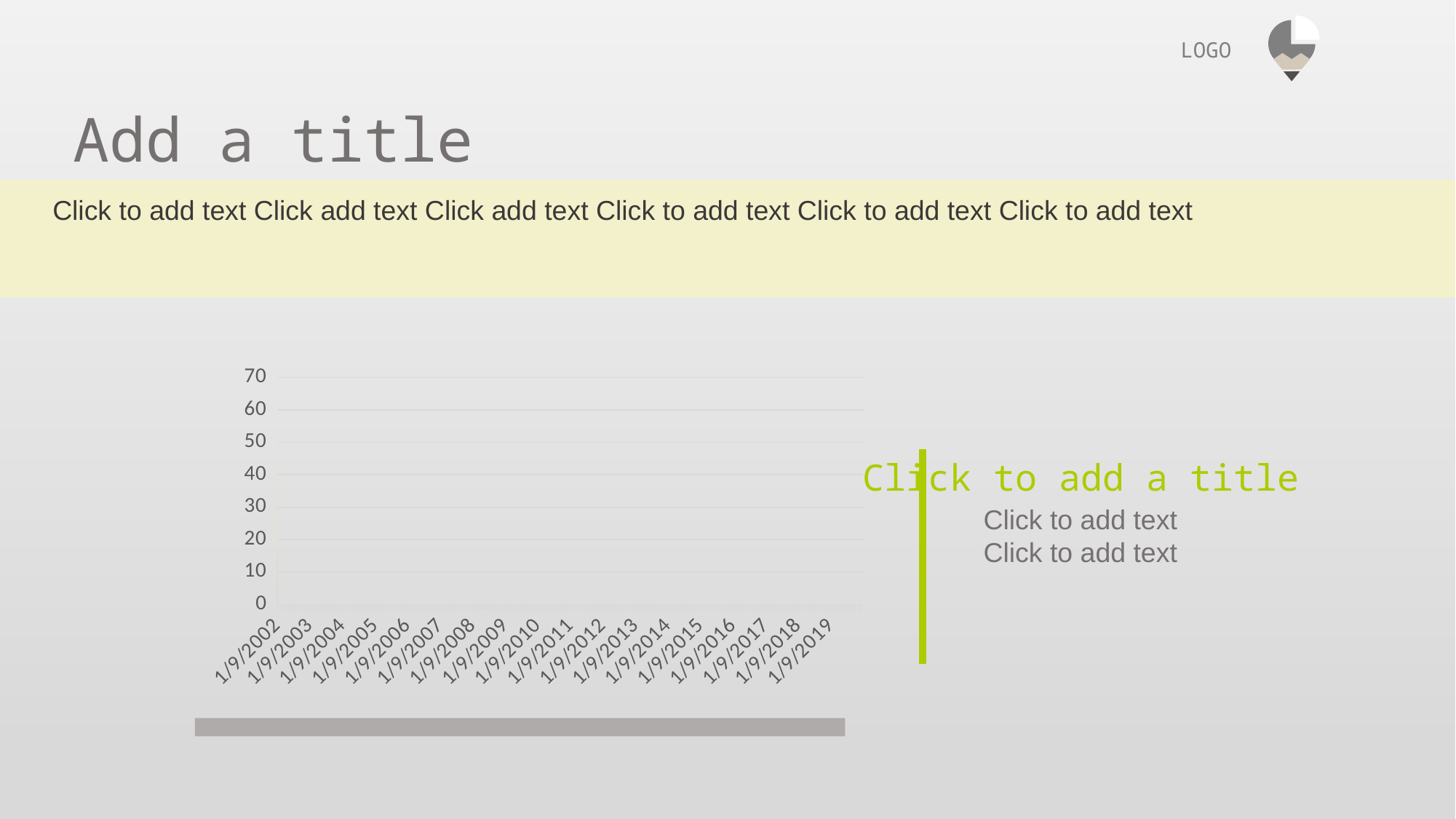

Add a title

Click to add text Click add text Click add text Click to add text Click to add text Click to add text

### Chart

| Category | 系列 1 | 系列 2 | 系列3 |
|---|---|---|---|
| 37261 | 24.0 | 12.0 | 15.0 |
| 37262 | 18.0 | 12.0 | 13.0 |
| 37263 | 28.0 | 12.0 | 16.0 |
| 37264 | 12.0 | 21.0 | 10.0 |
| 37265 | 15.0 | 28.0 | 15.0 |
Click to add a title
Click to add text
Click to add text